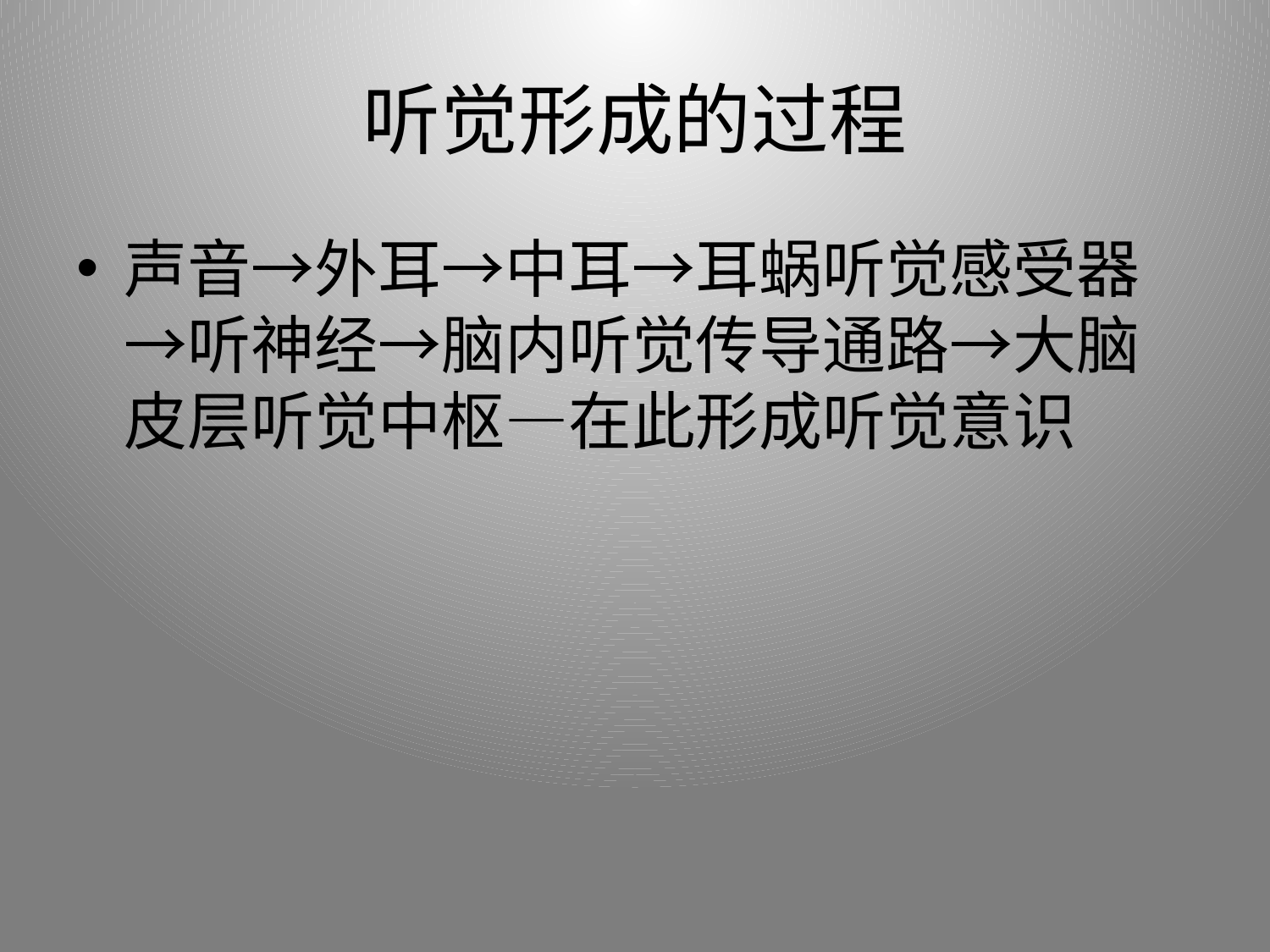

# 听觉形成的过程
声音→外耳→中耳→耳蜗听觉感受器→听神经→脑内听觉传导通路→大脑皮层听觉中枢—在此形成听觉意识